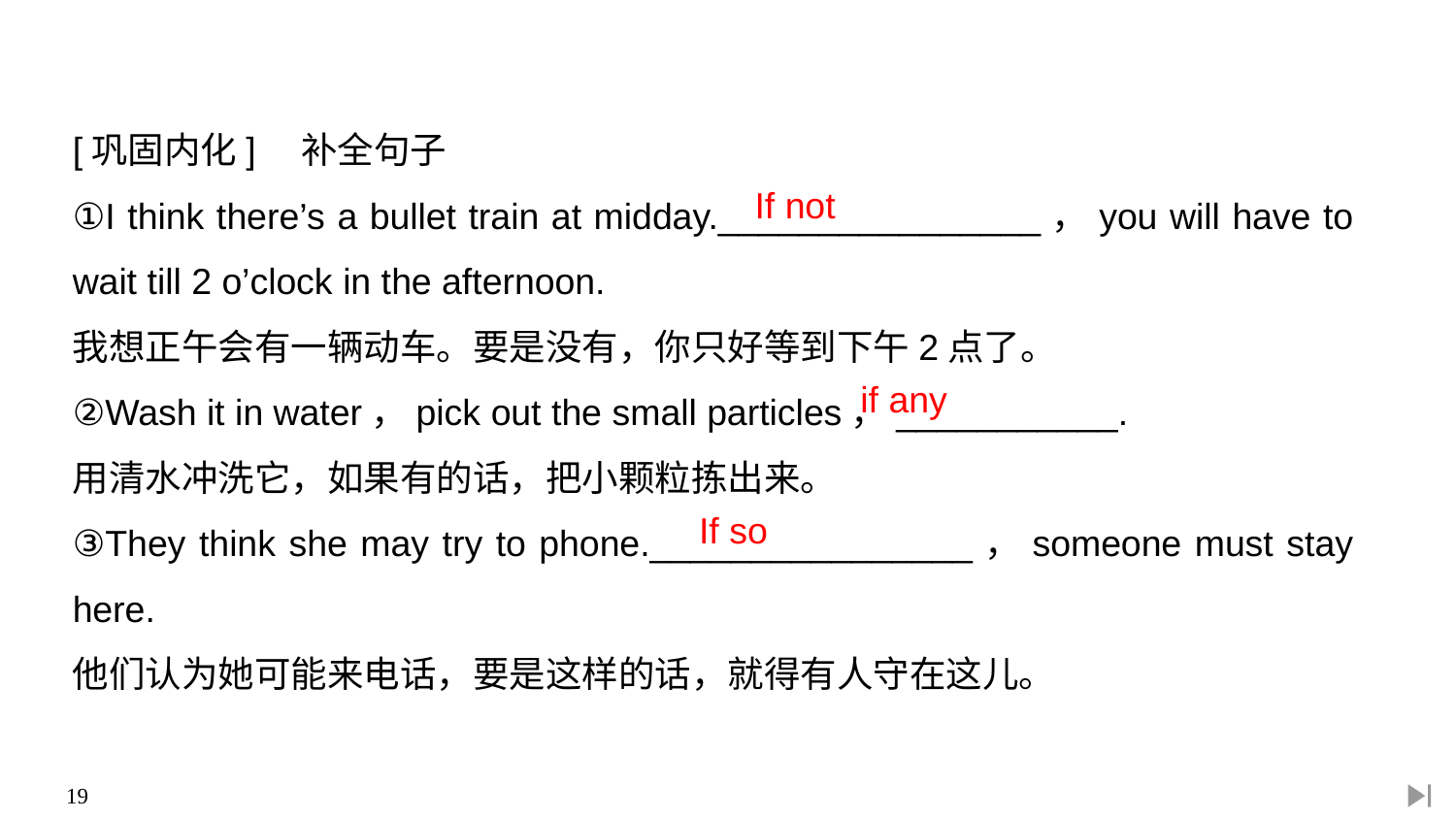

[巩固内化]　补全句子
①I think there’s a bullet train at midday.________________，you will have to wait till 2 o’clock in the afternoon.
我想正午会有一辆动车。要是没有，你只好等到下午2点了。
②Wash it in water，pick out the small particles，___________.
用清水冲洗它，如果有的话，把小颗粒拣出来。
③They think she may try to phone.________________，someone must stay here.
他们认为她可能来电话，要是这样的话，就得有人守在这儿。
If not
if any
If so